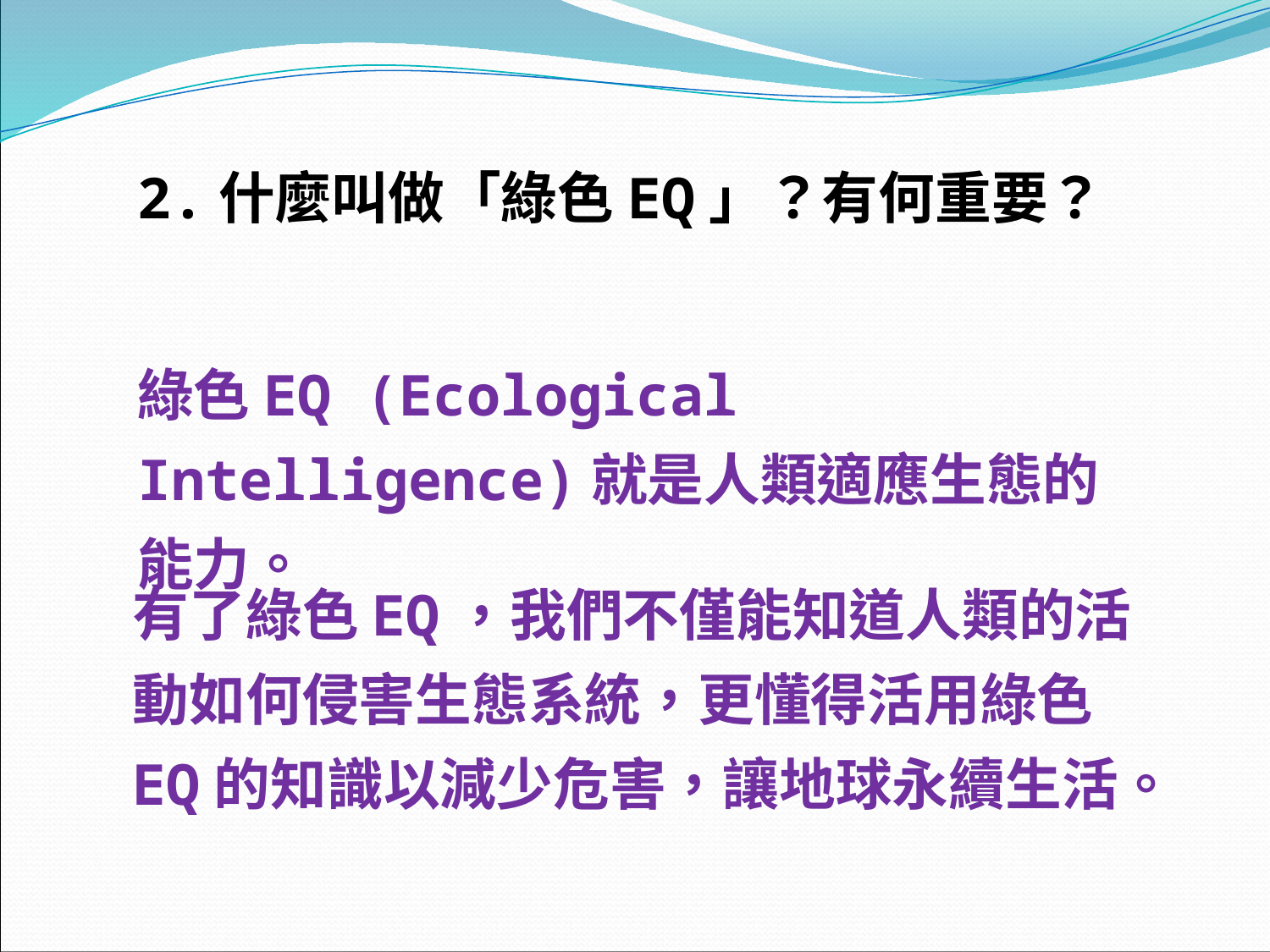

2.什麼叫做「綠色EQ」？有何重要？
綠色EQ (Ecological Intelligence)就是人類適應生態的能力。
有了綠色EQ，我們不僅能知道人類的活動如何侵害生態系統，更懂得活用綠色EQ的知識以減少危害，讓地球永續生活。